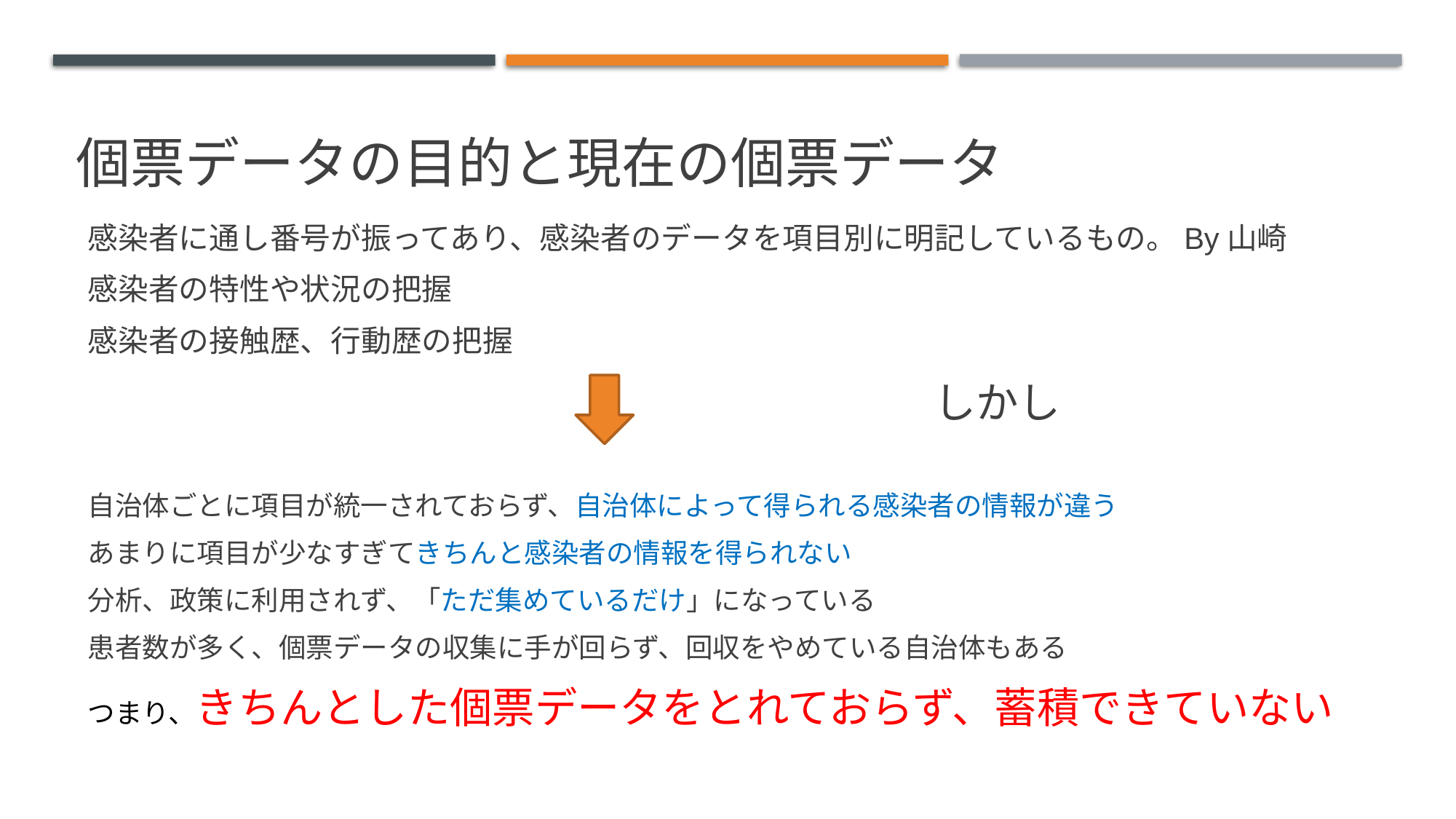

# 個票データの目的と現在の個票データ
感染者に通し番号が振ってあり、感染者のデータを項目別に明記しているもの。By山崎
感染者の特性や状況の把握
感染者の接触歴、行動歴の把握
　　　　　　　　　　　　　　　　　　　　　　　　　　　　　　　しかし

自治体ごとに項目が統一されておらず、自治体によって得られる感染者の情報が違う
あまりに項目が少なすぎてきちんと感染者の情報を得られない
分析、政策に利用されず、「ただ集めているだけ」になっている
患者数が多く、個票データの収集に手が回らず、回収をやめている自治体もある
つまり、きちんとした個票データをとれておらず、蓄積できていない